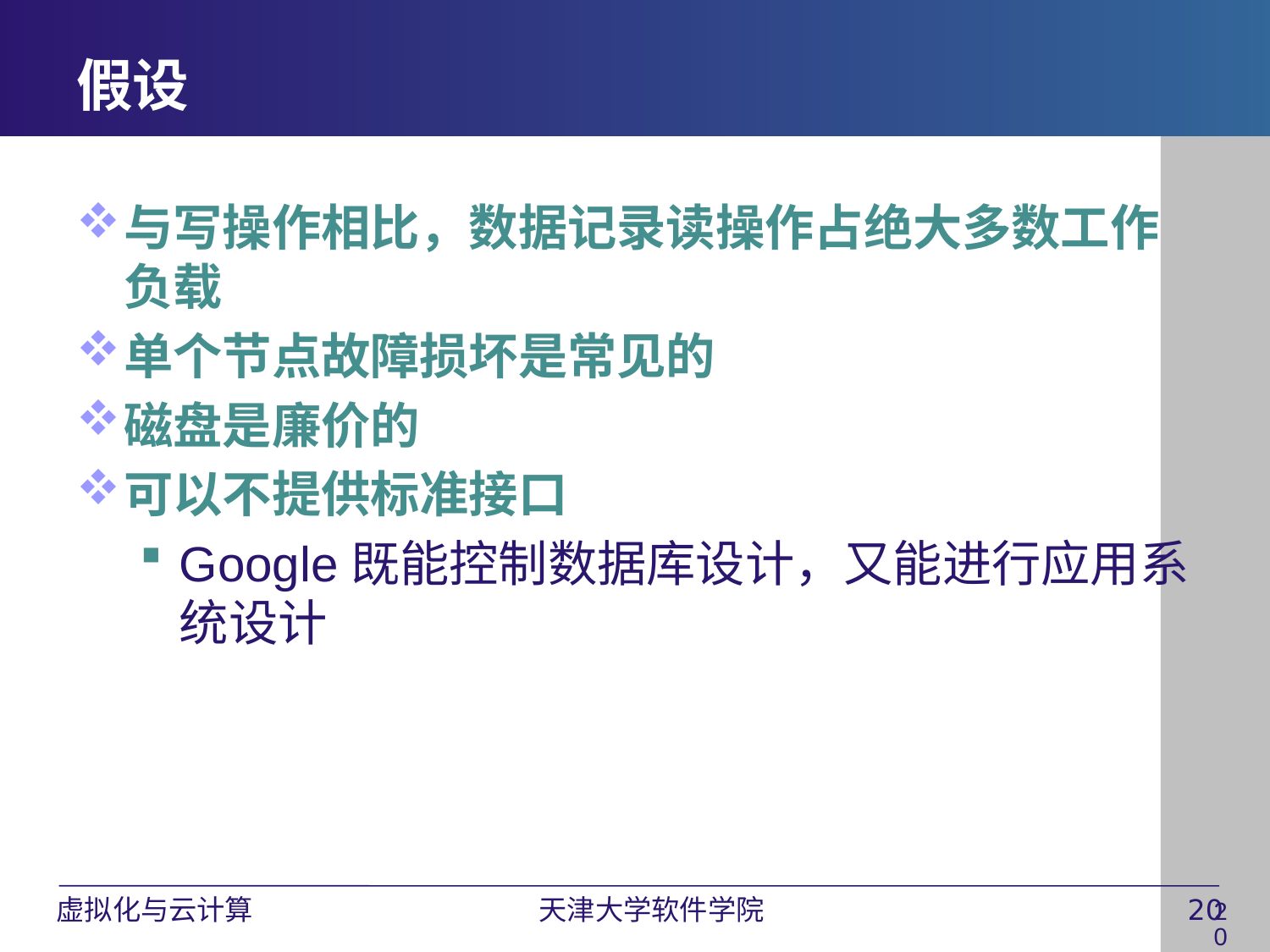

# 假设
与写操作相比，数据记录读操作占绝大多数工作负载
单个节点故障损坏是常见的
磁盘是廉价的
可以不提供标准接口
Google既能控制数据库设计，又能进行应用系统设计
20